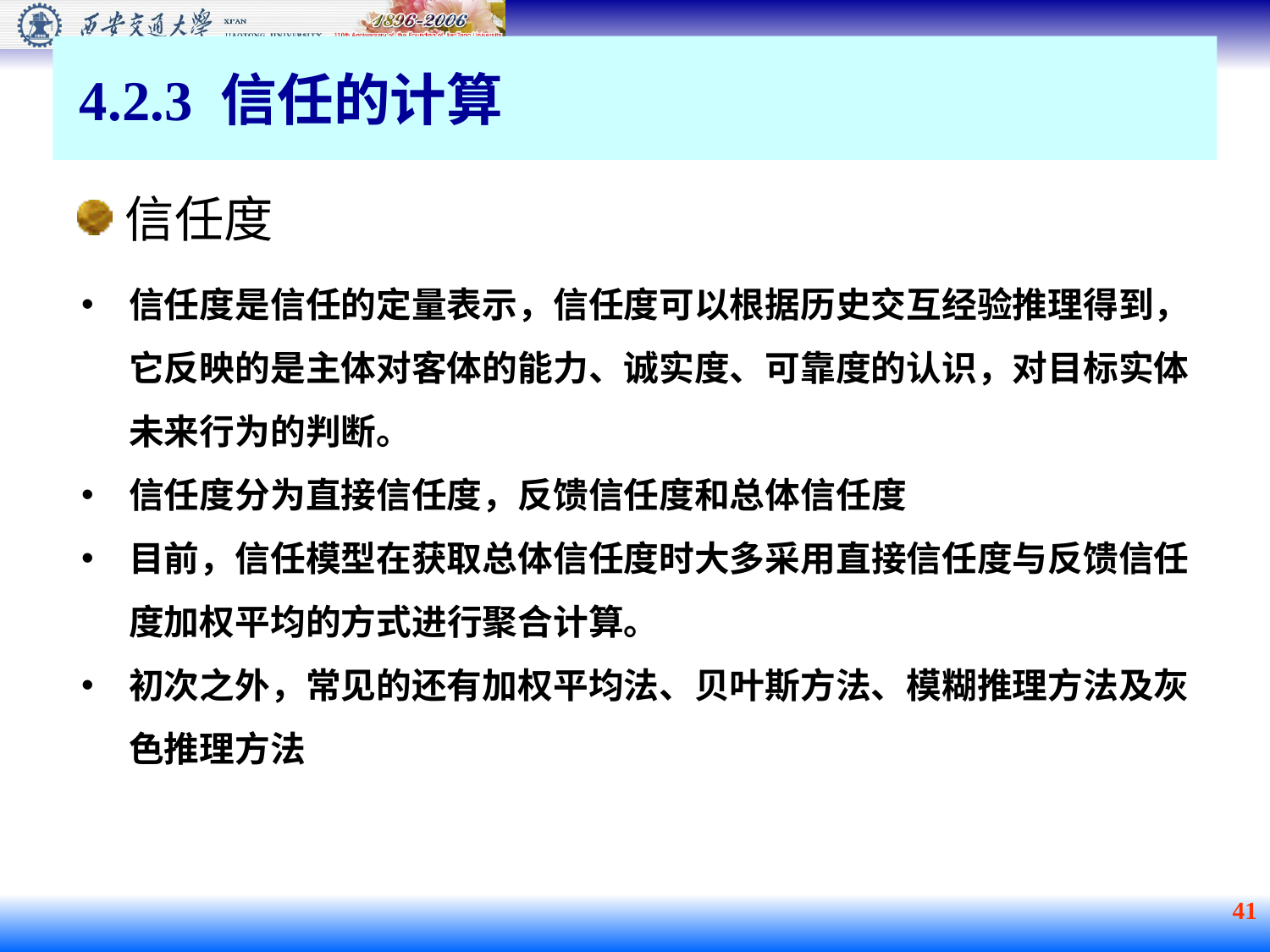

4.2.3 信任的计算
信任度
信任度是信任的定量表示，信任度可以根据历史交互经验推理得到，它反映的是主体对客体的能力、诚实度、可靠度的认识，对目标实体未来行为的判断。
信任度分为直接信任度，反馈信任度和总体信任度
目前，信任模型在获取总体信任度时大多采用直接信任度与反馈信任度加权平均的方式进行聚合计算。
初次之外，常见的还有加权平均法、贝叶斯方法、模糊推理方法及灰色推理方法
 41